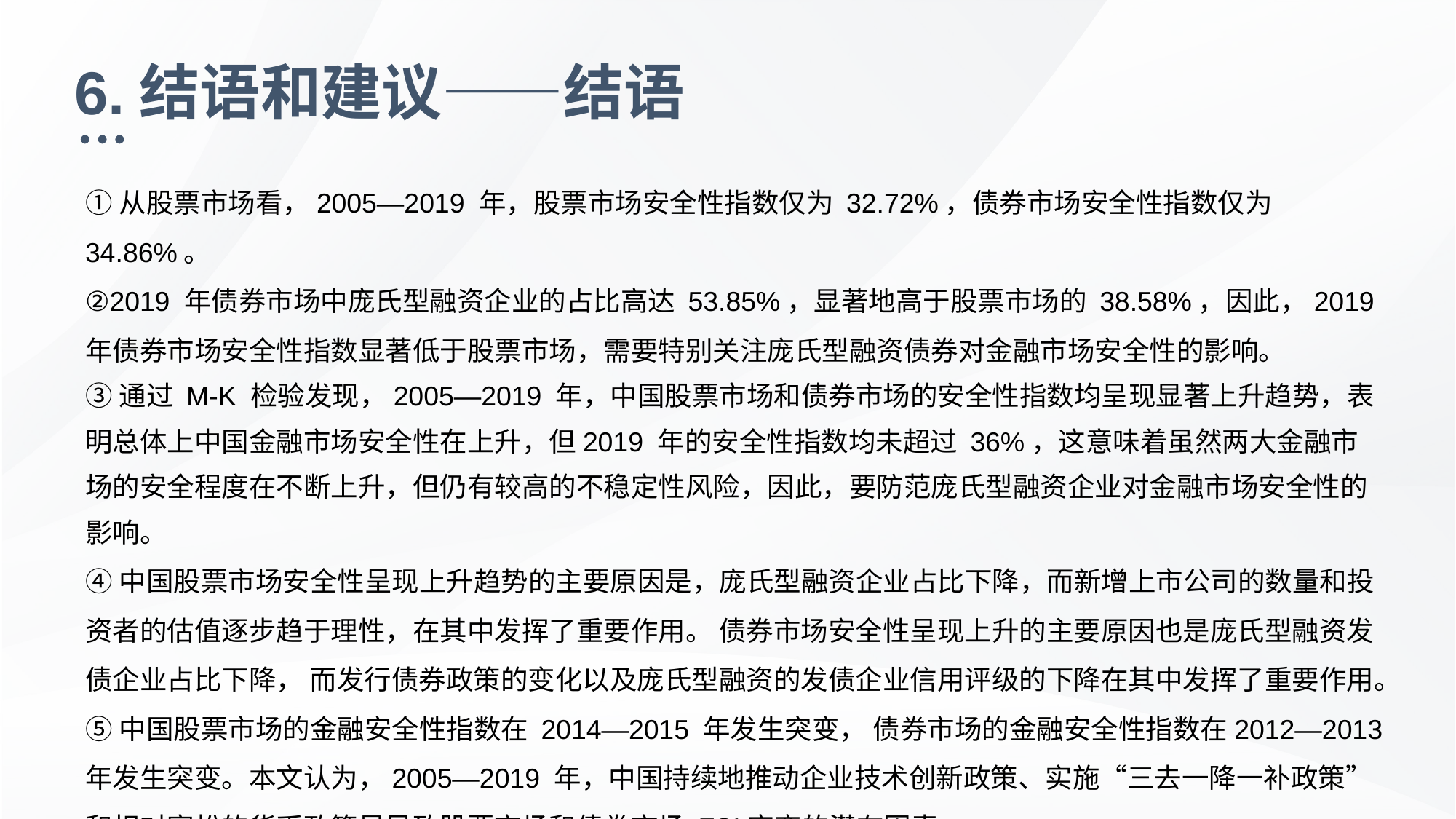

6.结语和建议——结语

①从股票市场看，2005—2019 年，股票市场安全性指数仅为 32.72%，债券市场安全性指数仅为 34.86%。
②2019 年债券市场中庞氏型融资企业的占比高达 53.85%，显著地高于股票市场的 38.58%，因此，2019 年债券市场安全性指数显著低于股票市场，需要特别关注庞氏型融资债券对金融市场安全性的影响。
③通过 M-K 检验发现，2005—2019 年，中国股票市场和债券市场的安全性指数均呈现显著上升趋势，表明总体上中国金融市场安全性在上升，但2019 年的安全性指数均未超过 36%，这意味着虽然两大金融市场的安全程度在不断上升，但仍有较高的不稳定性风险，因此，要防范庞氏型融资企业对金融市场安全性的影响。
④中国股票市场安全性呈现上升趋势的主要原因是，庞氏型融资企业占比下降，而新增上市公司的数量和投资者的估值逐步趋于理性，在其中发挥了重要作用。 债券市场安全性呈现上升的主要原因也是庞氏型融资发债企业占比下降， 而发行债券政策的变化以及庞氏型融资的发债企业信用评级的下降在其中发挥了重要作用。
⑤中国股票市场的金融安全性指数在 2014—2015 年发生突变， 债券市场的金融安全性指数在2012—2013 年发生突变。本文认为，2005—2019 年，中国持续地推动企业技术创新政策、实施“三去一降一补政策”和相对宽松的货币政策是导致股票市场和债券市场 FSI突变的潜在因素。